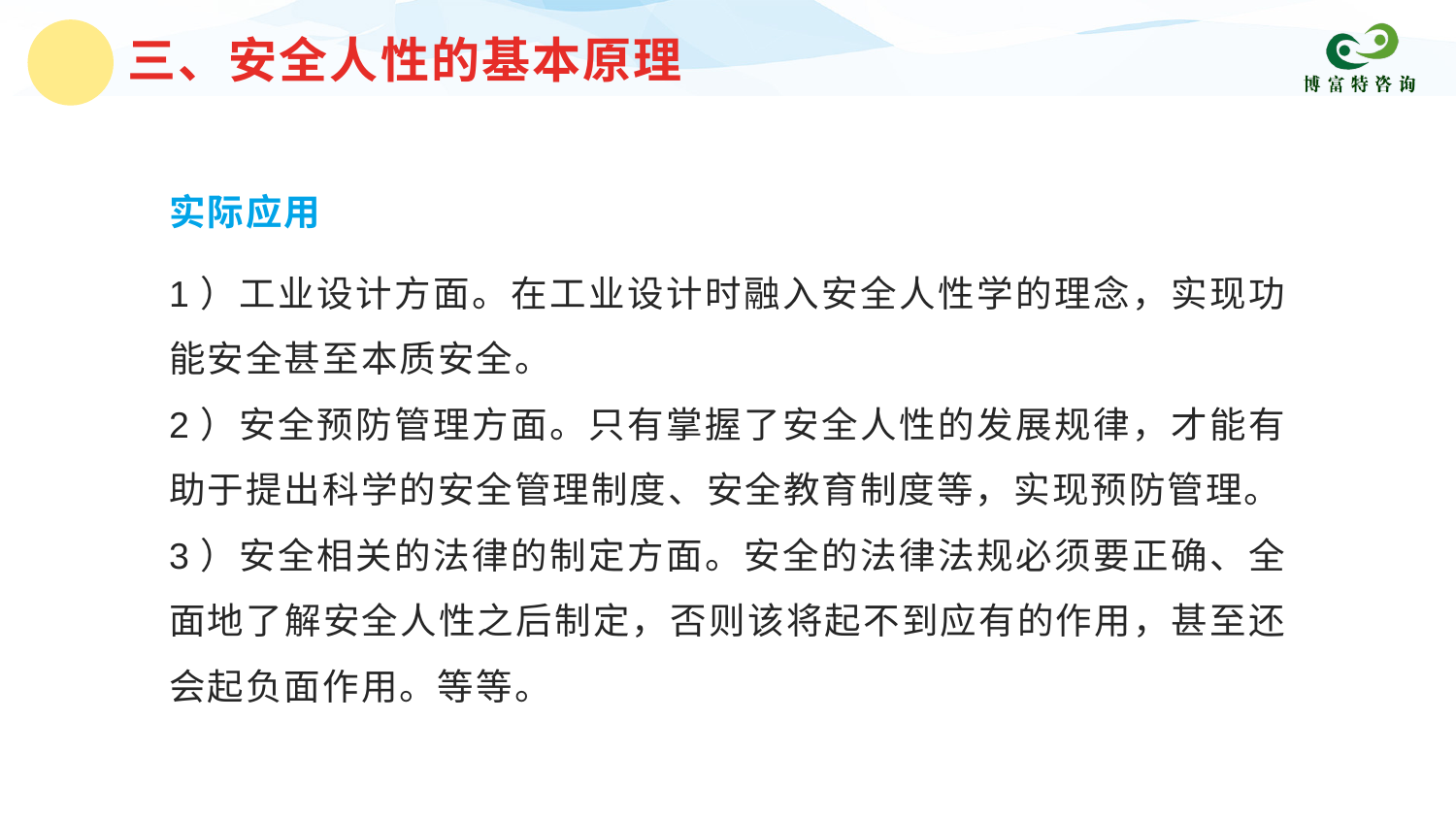

三、安全人性的基本原理
实际应用
1）工业设计方面。在工业设计时融入安全人性学的理念，实现功能安全甚至本质安全。
2）安全预防管理方面。只有掌握了安全人性的发展规律，才能有助于提出科学的安全管理制度、安全教育制度等，实现预防管理。
3）安全相关的法律的制定方面。安全的法律法规必须要正确、全面地了解安全人性之后制定，否则该将起不到应有的作用，甚至还会起负面作用。等等。